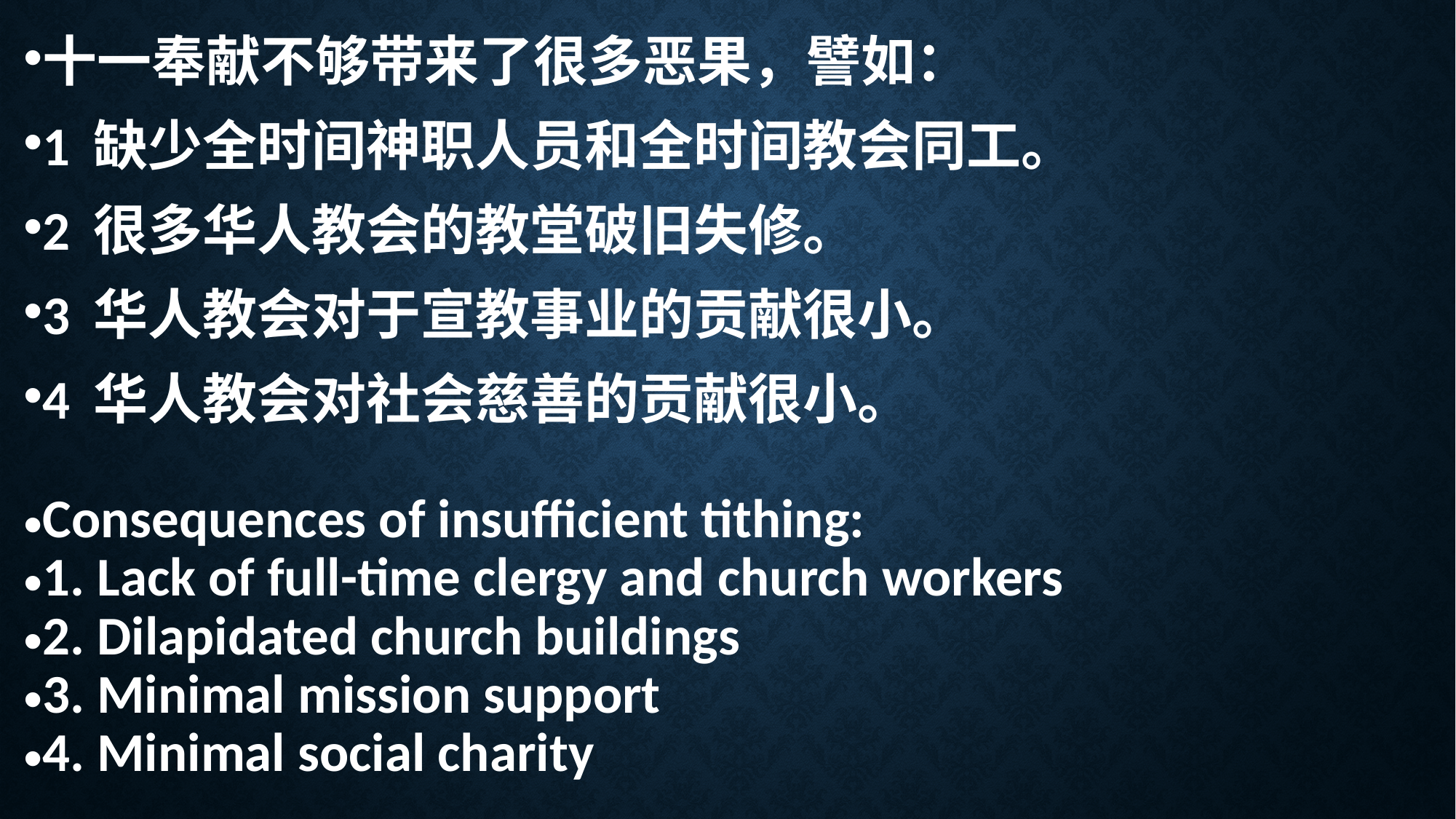

十一奉献不够带来了很多恶果，譬如：
1 缺少全时间神职人员和全时间教会同工。
2 很多华人教会的教堂破旧失修。
3 华人教会对于宣教事业的贡献很小。
4 华人教会对社会慈善的贡献很小。

Consequences of insufficient tithing:
1. Lack of full-time clergy and church workers
2. Dilapidated church buildings
3. Minimal mission support
4. Minimal social charity